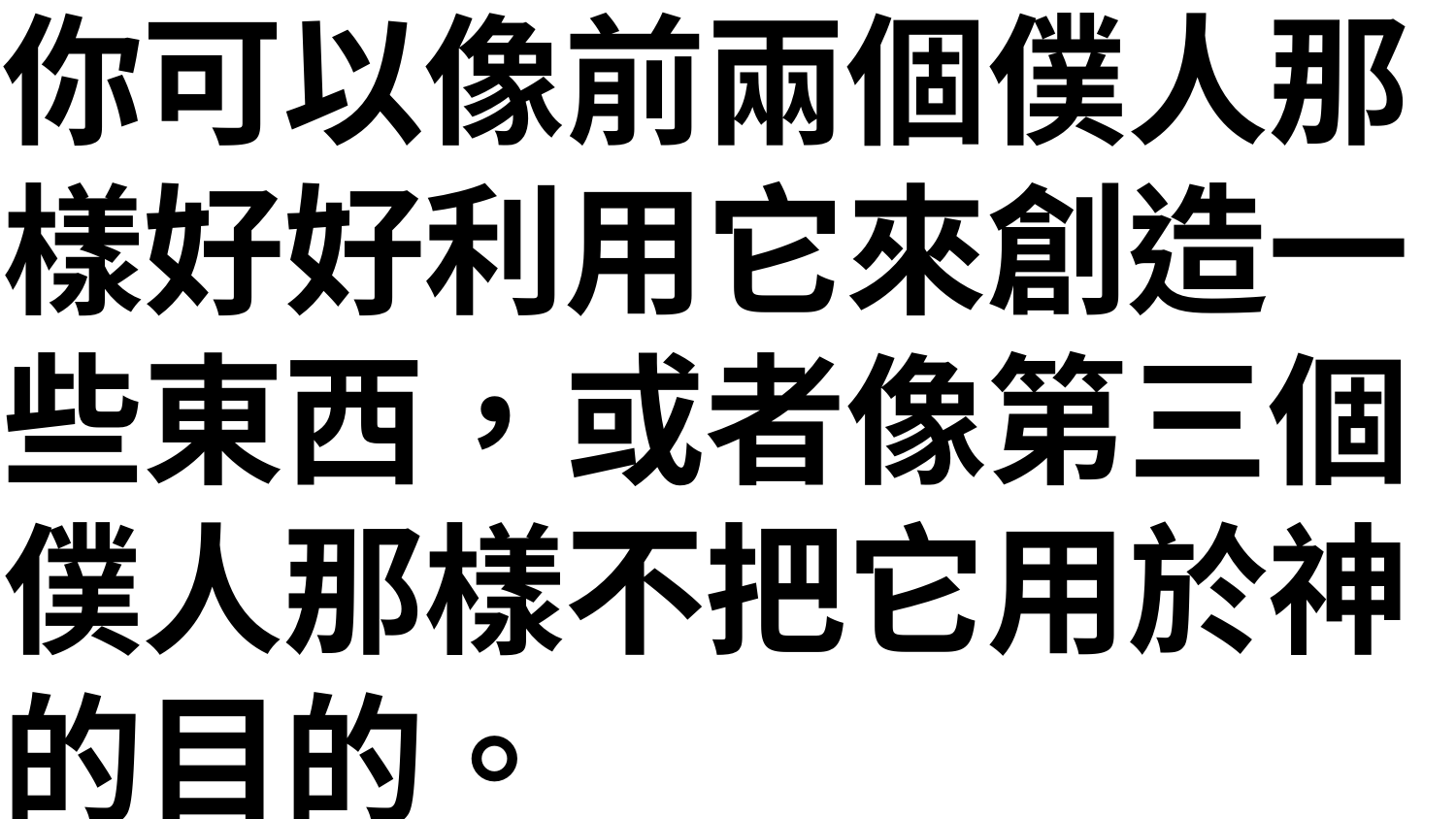

你可以像前兩個僕人那樣好好利用它來創造一些東西，或者像第三個僕人那樣不把它用於神的目的。